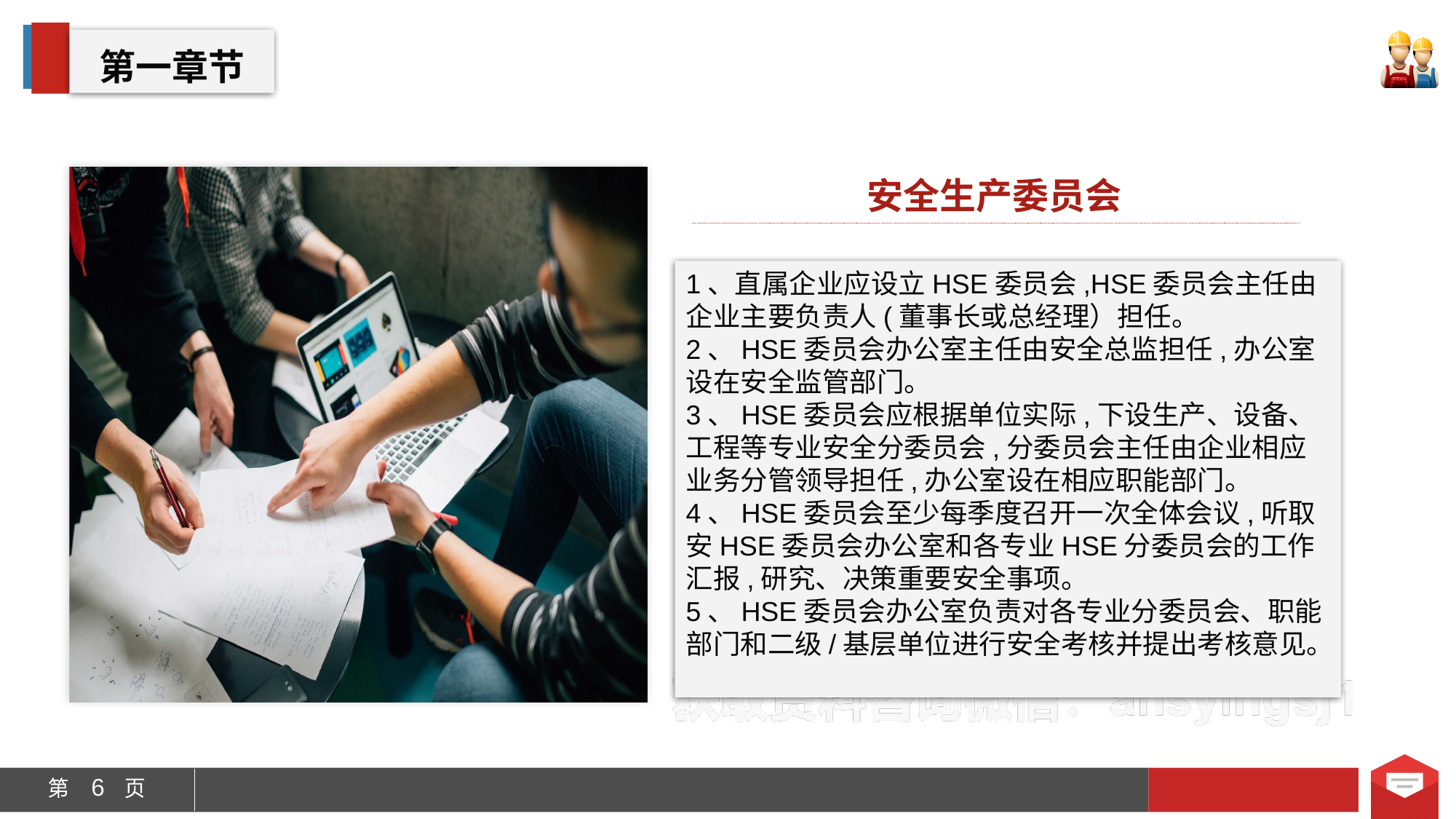

第一章节

安全生产委员会
1、直属企业应设立HSE委员会,HSE委员会主任由企业主要负责人(董事长或总经理）担任。
2、HSE委员会办公室主任由安全总监担任,办公室设在安全监管部门。
3、HSE委员会应根据单位实际,下设生产、设备、工程等专业安全分委员会,分委员会主任由企业相应业务分管领导担任,办公室设在相应职能部门。
4、HSE委员会至少每季度召开一次全体会议,听取安HSE委员会办公室和各专业HSE分委员会的工作汇报,研究、决策重要安全事项。
5、HSE委员会办公室负责对各专业分委员会、职能部门和二级/基层单位进行安全考核并提出考核意见。